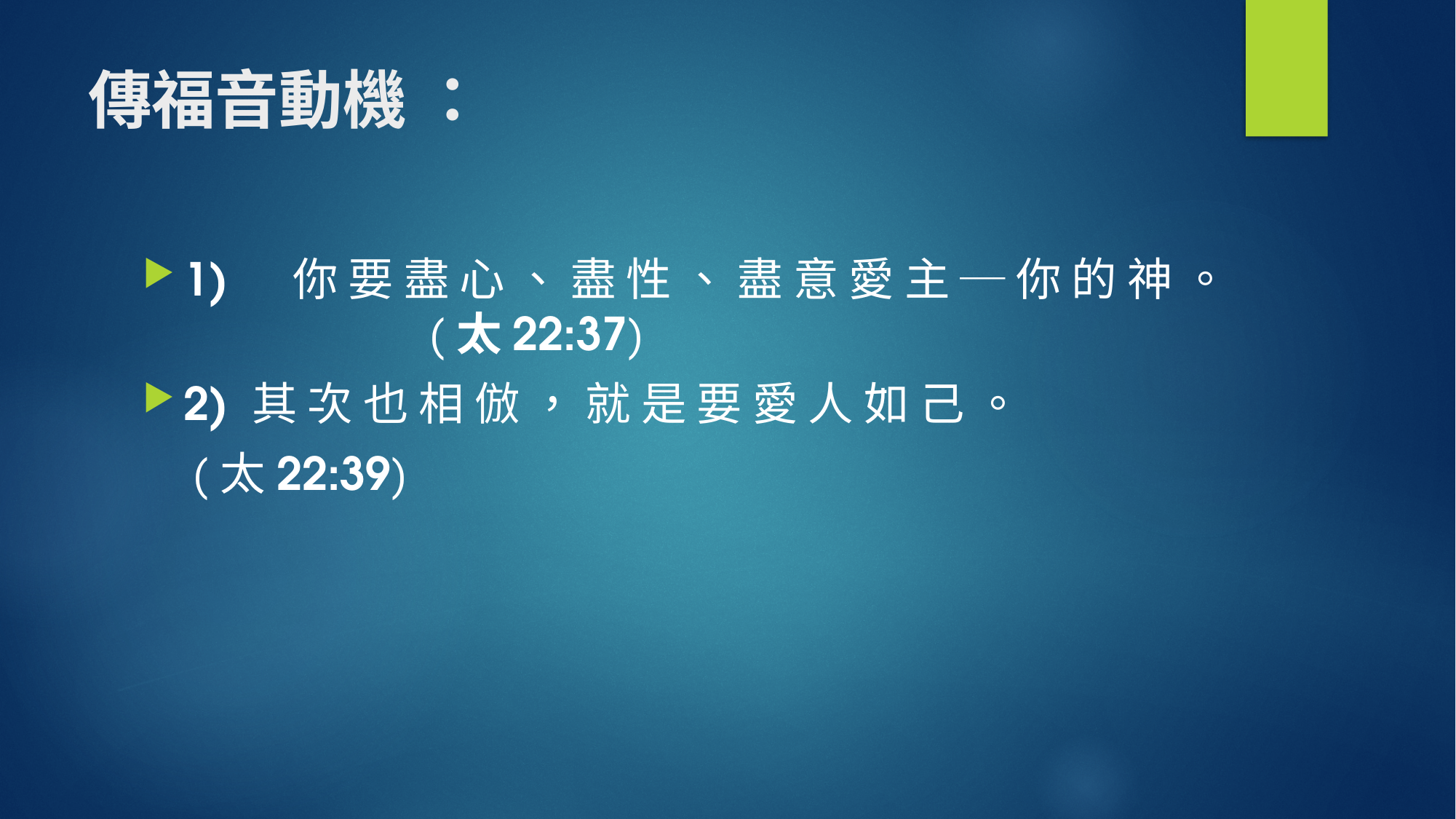

# 傳福音動機 ：
1)	你 要 盡 心 、 盡 性 、 盡 意 愛 主 ─ 你 的 神 。                       (太22:37)
2) 其 次 也 相 倣 ， 就 是 要 愛 人 如 己 。
    (太22:39)